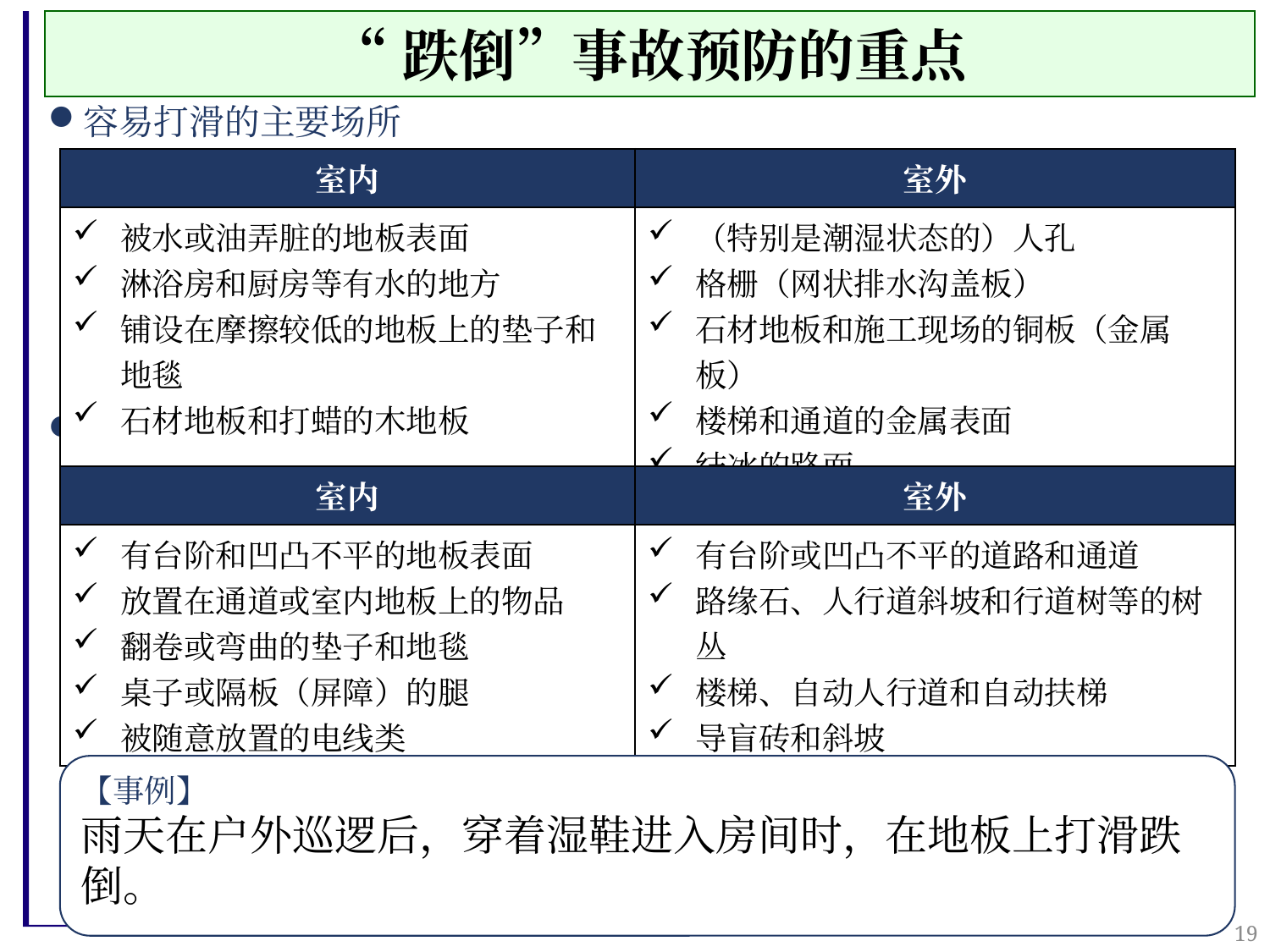

“跌倒”事故预防的重点
容易打滑的主要场所

容易绊倒的主要场所
| 室内 | 室外 |
| --- | --- |
| 被水或油弄脏的地板表面 淋浴房和厨房等有水的地方 铺设在摩擦较低的地板上的垫子和地毯 石材地板和打蜡的木地板 | （特别是潮湿状态的）人孔 格栅（网状排水沟盖板） 石材地板和施工现场的铜板（金属板） 楼梯和通道的金属表面 结冰的路面 |
| 室内 | 室外 |
| --- | --- |
| 有台阶和凹凸不平的地板表面 放置在通道或室内地板上的物品 翻卷或弯曲的垫子和地毯 桌子或隔板（屏障）的腿 被随意放置的电线类 | 有台阶或凹凸不平的道路和通道 路缘石、人行道斜坡和行道树等的树丛 楼梯、自动人行道和自动扶梯 导盲砖和斜坡 |
【事例】
雨天在户外巡逻后，穿着湿鞋进入房间时，在地板上打滑跌倒。
19